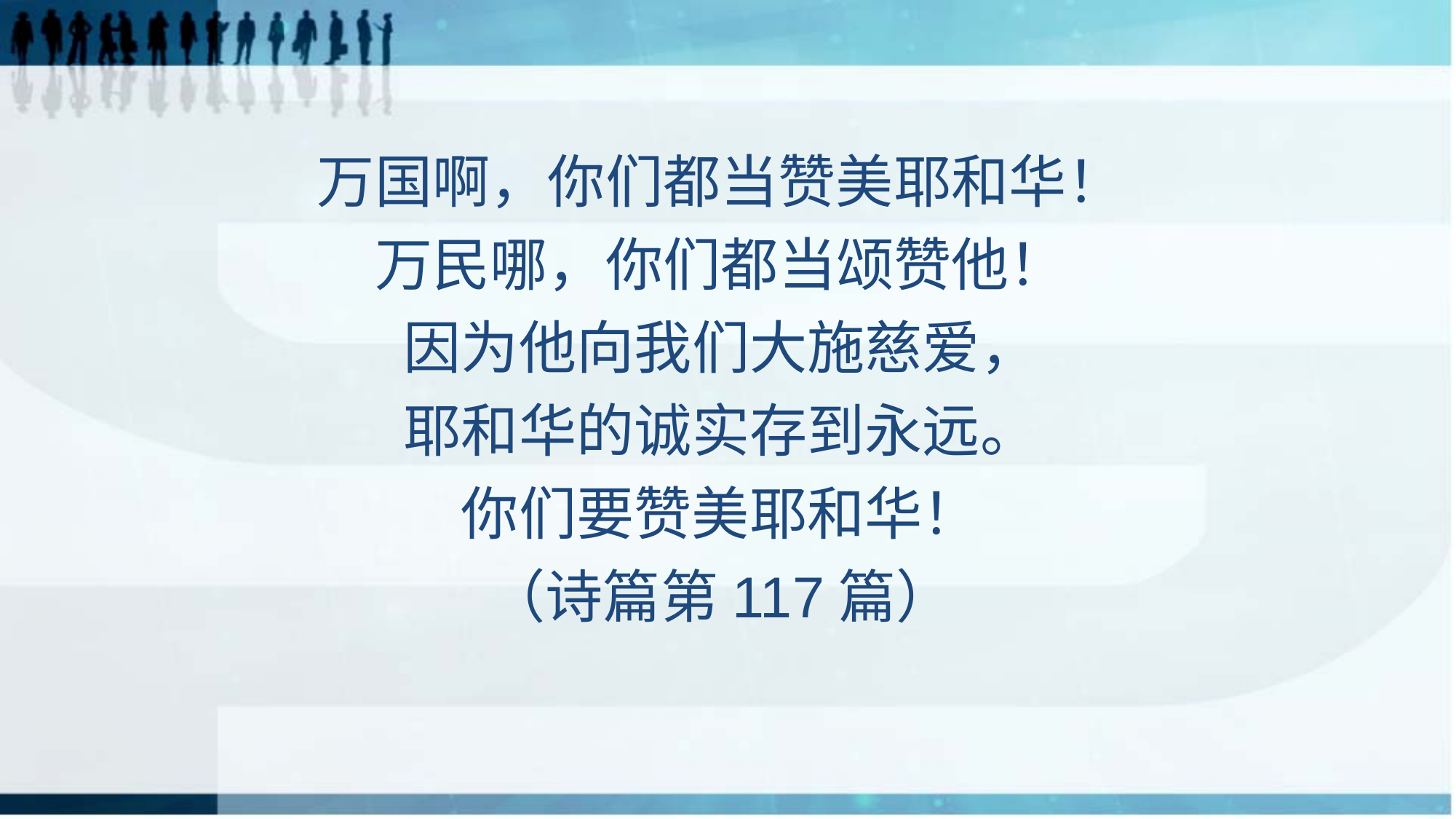

万国啊，你们都当赞美耶和华！
万民哪，你们都当颂赞他！
因为他向我们大施慈爱，
耶和华的诚实存到永远。
你们要赞美耶和华！
（诗篇第117篇）